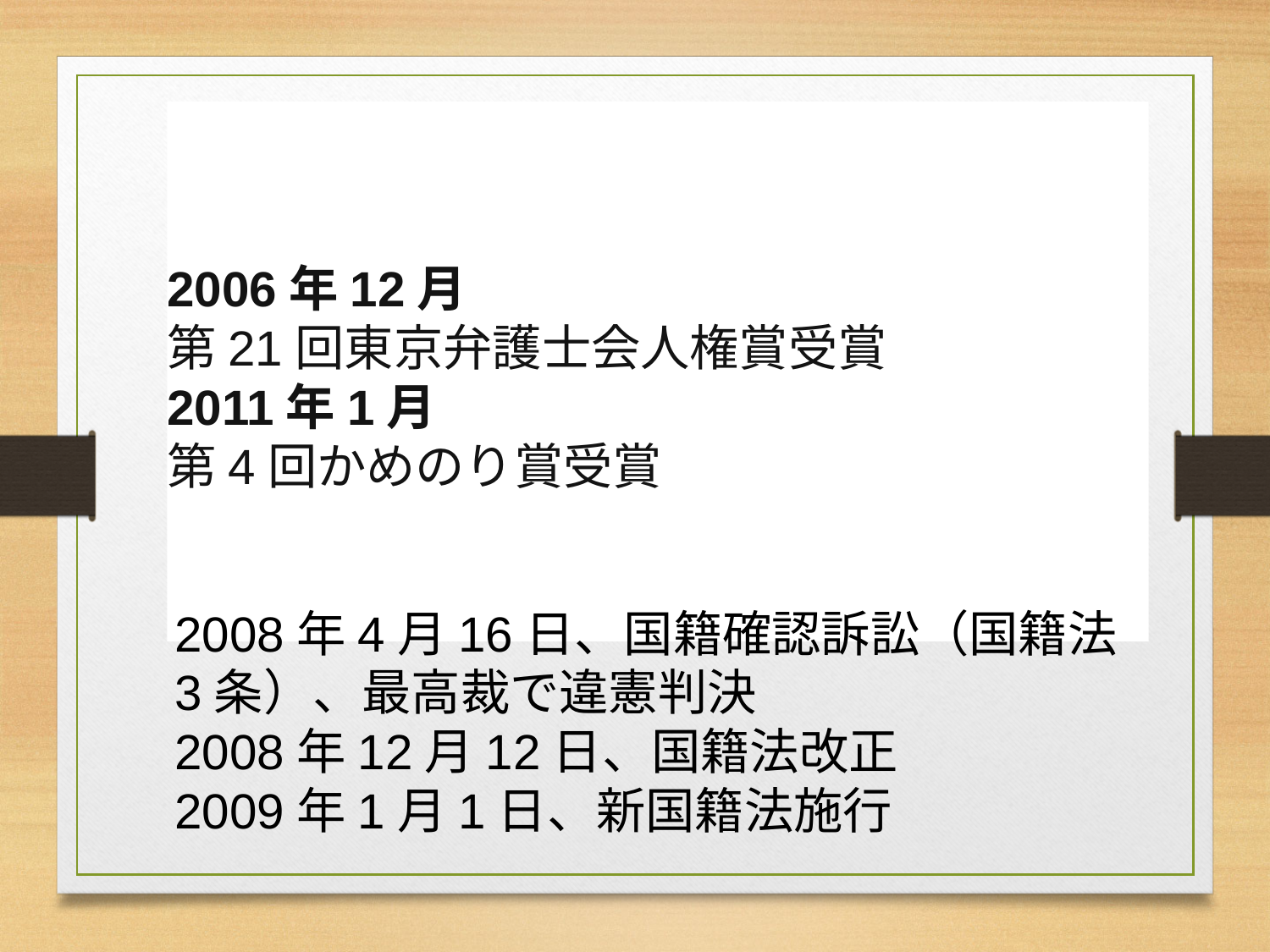

# 受賞歴/ 裁判実績

2006年12月
第21回東京弁護士会人権賞受賞
2011年1月
第4回かめのり賞受賞

2008年4月16日、国籍確認訴訟（国籍法3条）、最高裁で違憲判決
2008年12月12日、国籍法改正
2009年1月1日、新国籍法施行